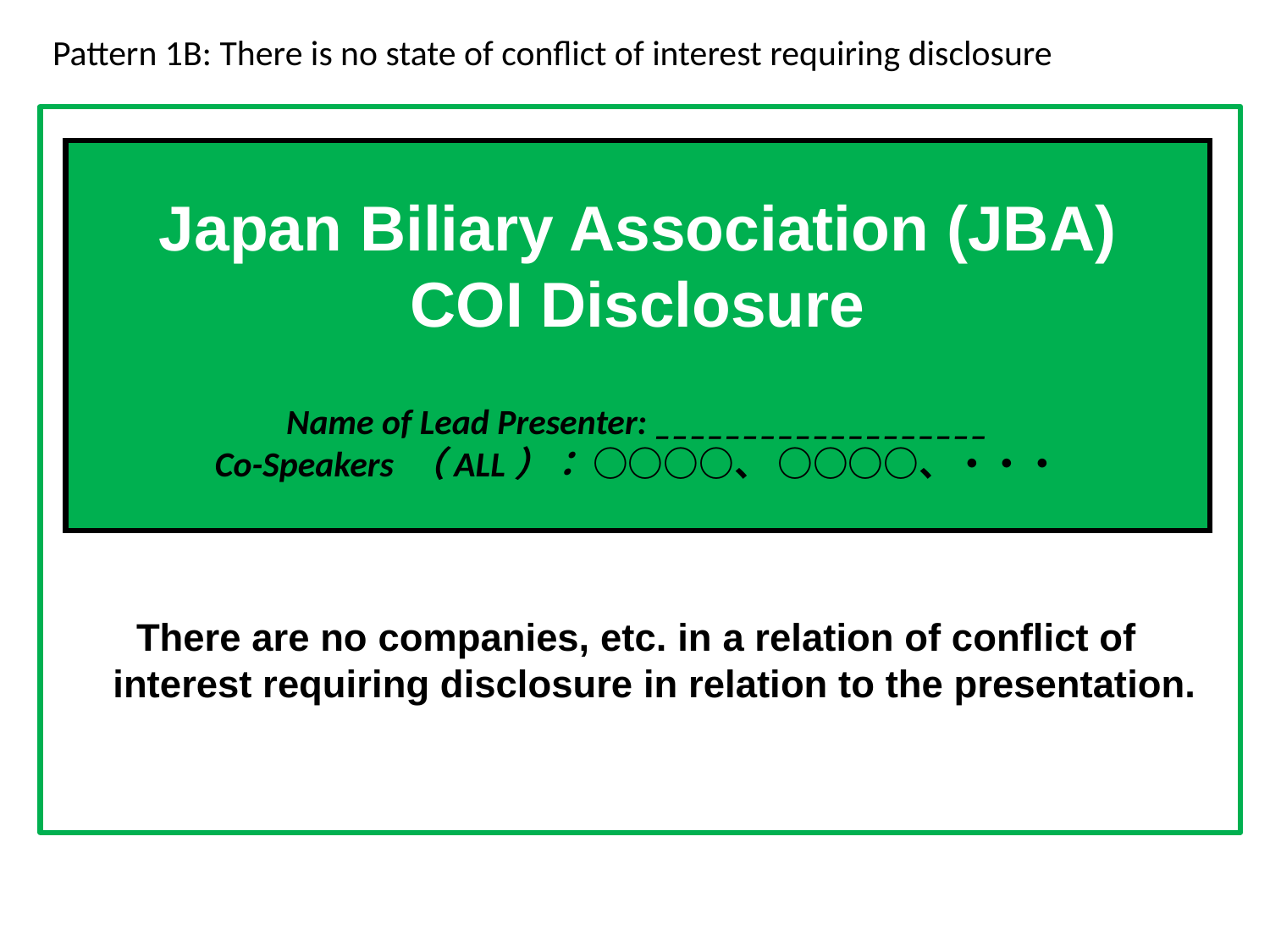

Pattern 1B: There is no state of conflict of interest requiring disclosure

# Japan Biliary Association (JBA) COI Disclosure Name of Lead Presenter: ___________________ Co-Speakers （ALL）： ○○○○、 ○○○○、・・・
　There are no companies, etc. in a relation of conflict of interest requiring disclosure in relation to the presentation.